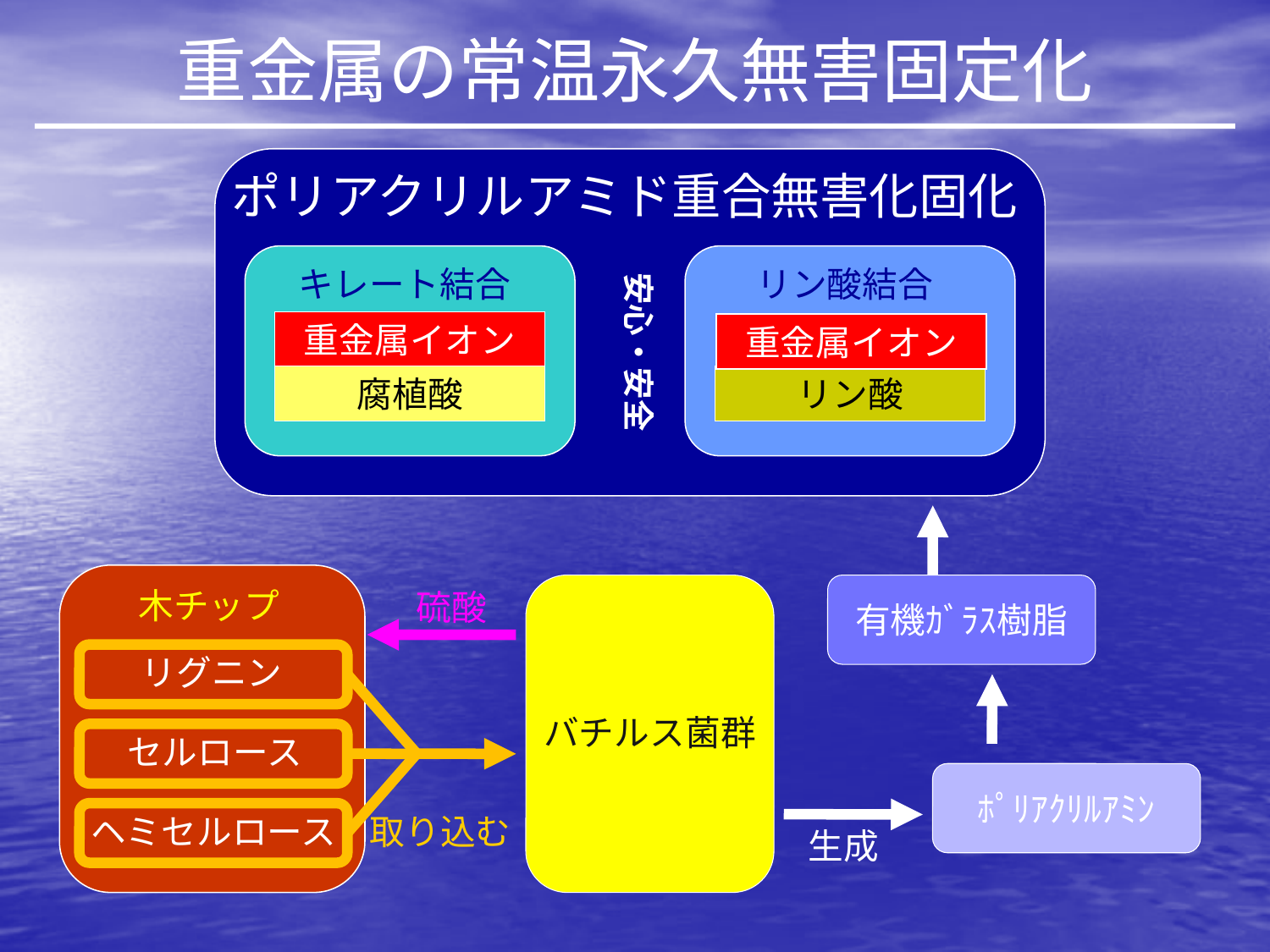

重金属の常温永久無害固定化

ポリアクリルアミド重合無害化固化
安心・安全

キレート結合

リン酸結合
重金属イオン
重金属イオン
腐植酸
リン酸

木チップ

バチルス菌群

有機ｶﾞﾗｽ樹脂
硫酸

取り込む
リグニン
セルロース
ヘミセルロース

ﾎﾟﾘｱｸﾘﾙｱﾐﾝ
生成